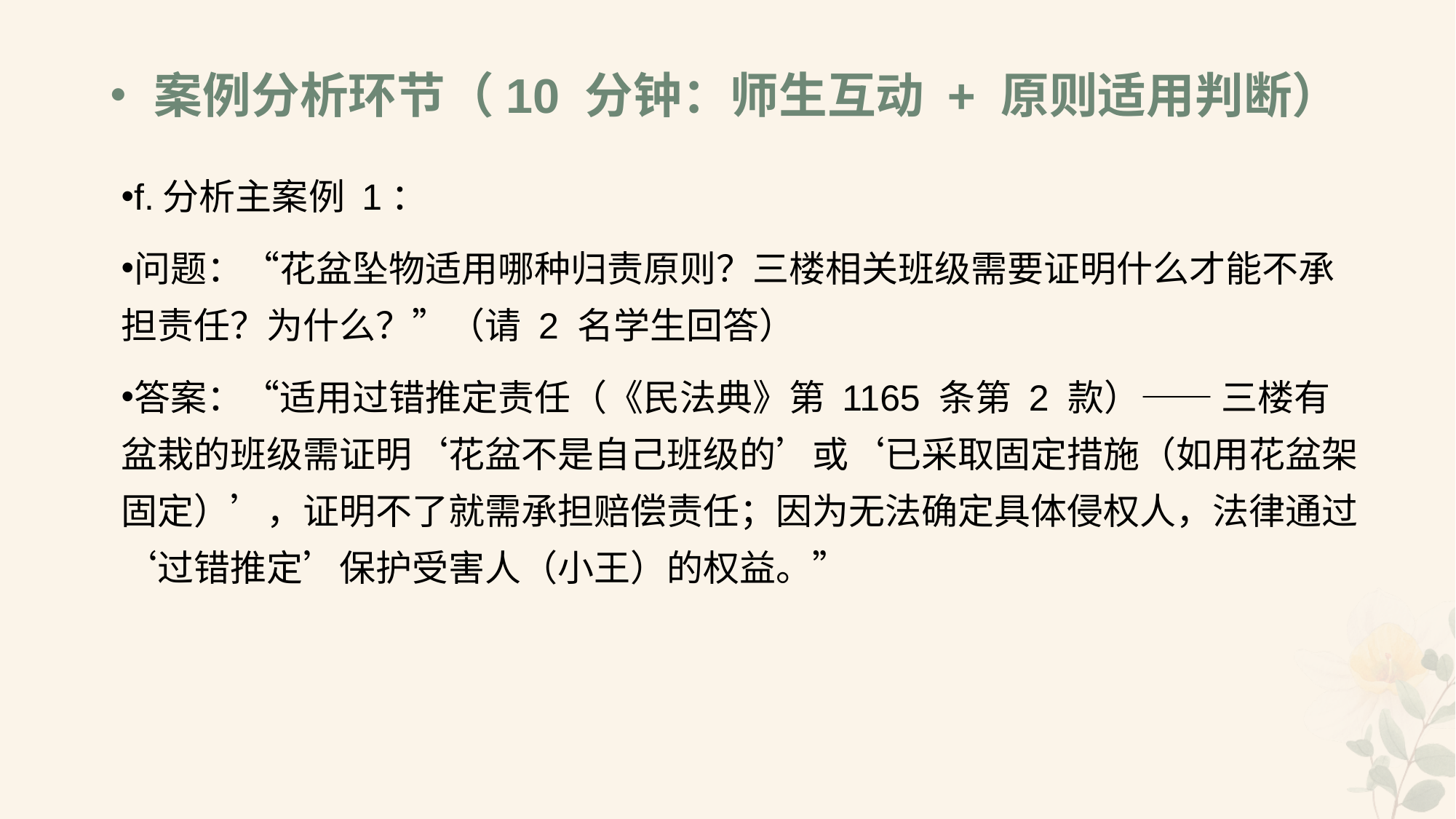

# •案例分析环节（10 分钟：师生互动 + 原则适用判断）
f.分析主案例 1：
问题：“花盆坠物适用哪种归责原则？三楼相关班级需要证明什么才能不承担责任？为什么？”（请 2 名学生回答）
答案：“适用过错推定责任（《民法典》第 1165 条第 2 款）—— 三楼有盆栽的班级需证明‘花盆不是自己班级的’或‘已采取固定措施（如用花盆架固定）’，证明不了就需承担赔偿责任；因为无法确定具体侵权人，法律通过‘过错推定’保护受害人（小王）的权益。”